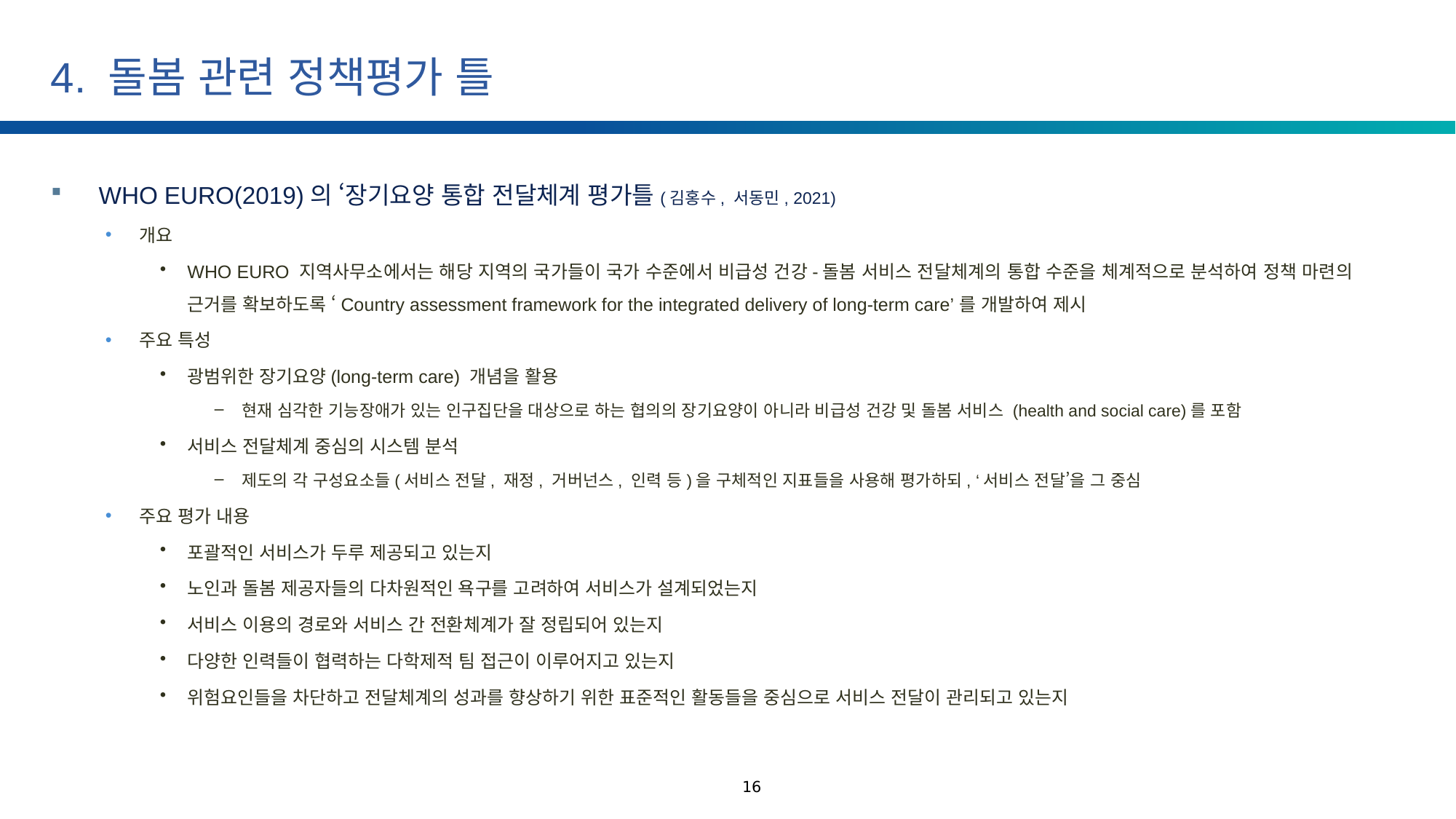

# 4. 돌봄 관련 정책평가 틀
 WHO EURO(2019)의 ‘장기요양 통합 전달체계 평가틀(김홍수, 서동민, 2021)
개요
WHO EURO 지역사무소에서는 해당 지역의 국가들이 국가 수준에서 비급성 건강-돌봄 서비스 전달체계의 통합 수준을 체계적으로 분석하여 정책 마련의 근거를 확보하도록 ‘Country assessment framework for the integrated delivery of long-term care’를 개발하여 제시
주요 특성
광범위한 장기요양(long-term care) 개념을 활용
현재 심각한 기능장애가 있는 인구집단을 대상으로 하는 협의의 장기요양이 아니라 비급성 건강 및 돌봄 서비스 (health and social care)를 포함
서비스 전달체계 중심의 시스템 분석
제도의 각 구성요소들(서비스 전달, 재정, 거버넌스, 인력 등)을 구체적인 지표들을 사용해 평가하되, ‘서비스 전달’을 그 중심
주요 평가 내용
포괄적인 서비스가 두루 제공되고 있는지
노인과 돌봄 제공자들의 다차원적인 욕구를 고려하여 서비스가 설계되었는지
서비스 이용의 경로와 서비스 간 전환체계가 잘 정립되어 있는지
다양한 인력들이 협력하는 다학제적 팀 접근이 이루어지고 있는지
위험요인들을 차단하고 전달체계의 성과를 향상하기 위한 표준적인 활동들을 중심으로 서비스 전달이 관리되고 있는지
16